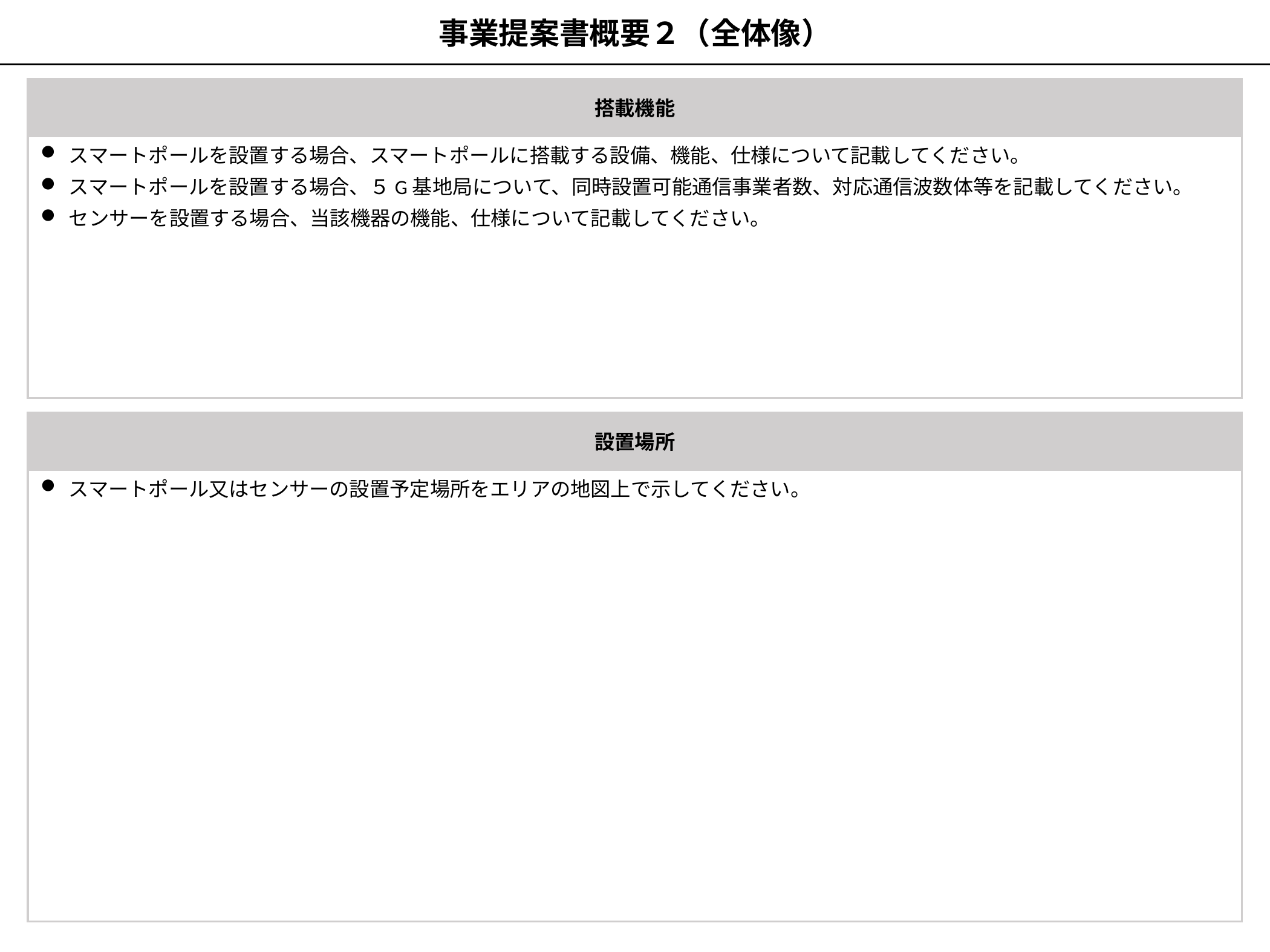

事業提案書概要２（全体像）
搭載機能
スマートポールを設置する場合、スマートポールに搭載する設備、機能、仕様について記載してください。
スマートポールを設置する場合、５G基地局について、同時設置可能通信事業者数、対応通信波数体等を記載してください。
センサーを設置する場合、当該機器の機能、仕様について記載してください。
設置場所
スマートポール又はセンサーの設置予定場所をエリアの地図上で示してください。